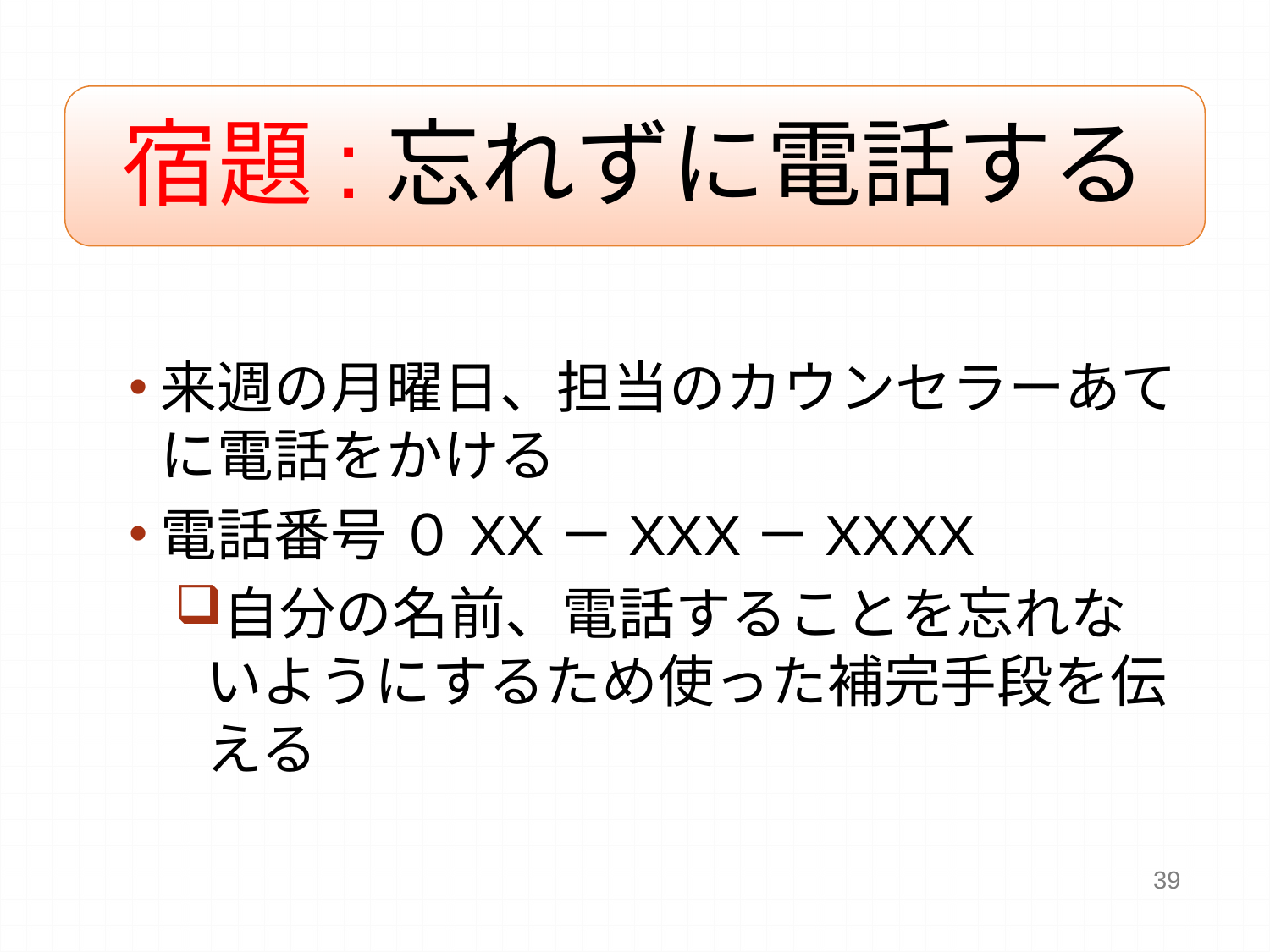

# 宿題:忘れずに電話する

来週の月曜日、担当のカウンセラーあてに電話をかける
電話番号 ０XX－XXX－XXXX
自分の名前、電話することを忘れないようにするため使った補完手段を伝える
39